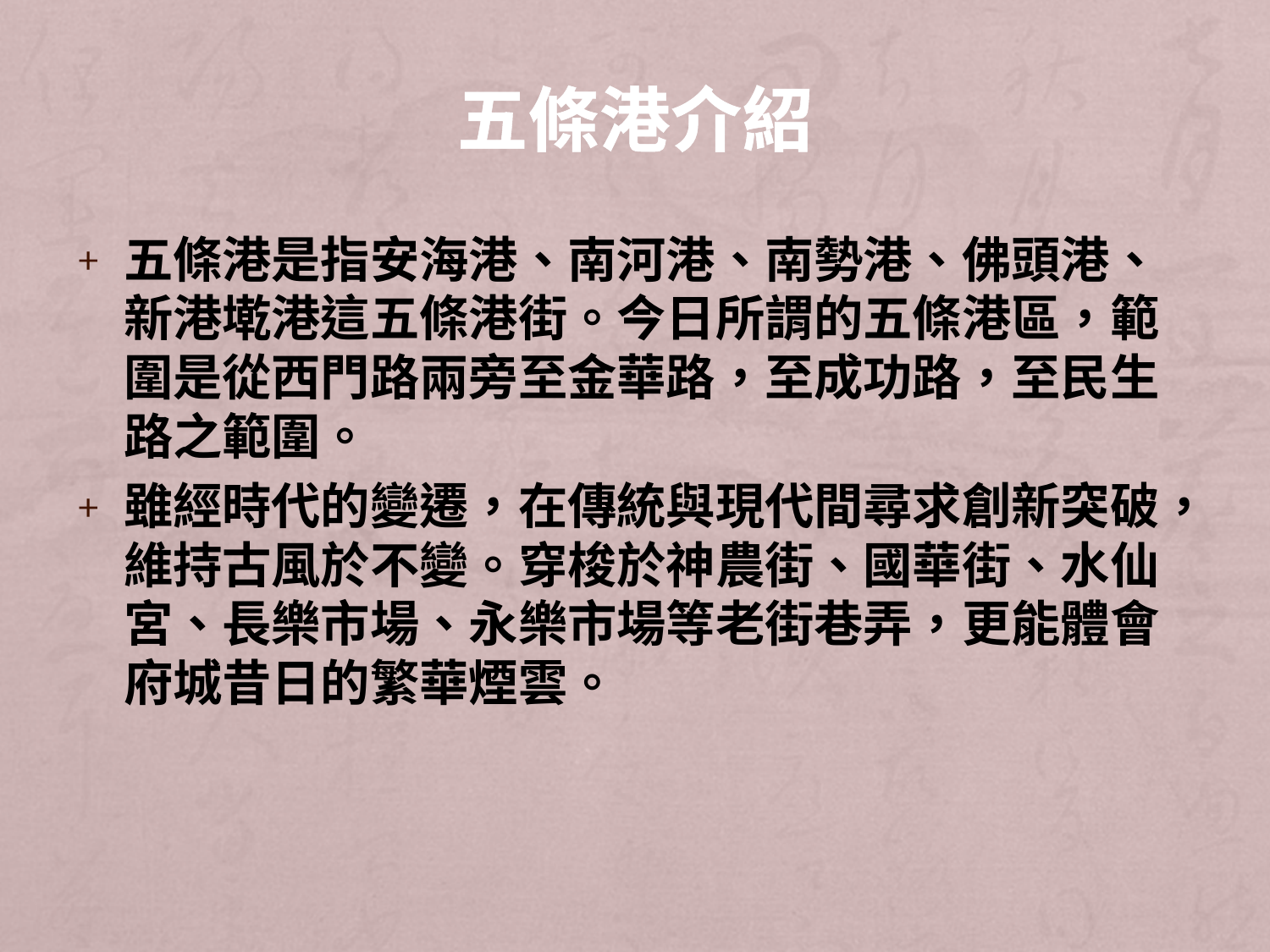

# 五條港介紹
五條港是指安海港、南河港、南勢港、佛頭港、新港墘港這五條港街。今日所謂的五條港區，範圍是從西門路兩旁至金華路，至成功路，至民生路之範圍。
雖經時代的變遷，在傳統與現代間尋求創新突破，維持古風於不變。穿梭於神農街、國華街、水仙宮、長樂市場、永樂市場等老街巷弄，更能體會府城昔日的繁華煙雲。